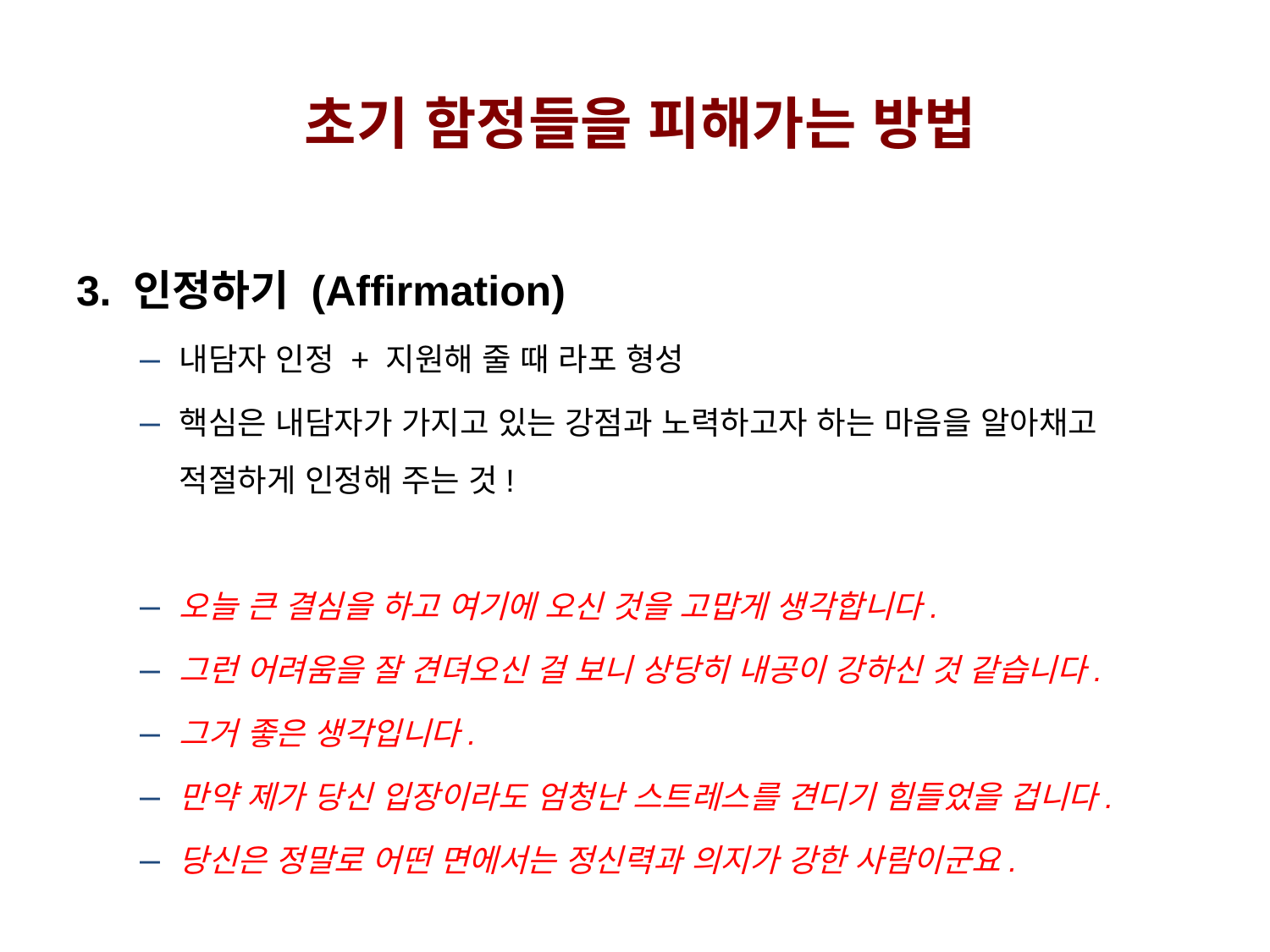

초기 함정들을 피해가는 방법
3. 인정하기 (Affirmation)
내담자 인정 + 지원해 줄 때 라포 형성
핵심은 내담자가 가지고 있는 강점과 노력하고자 하는 마음을 알아채고 적절하게 인정해 주는 것!

오늘 큰 결심을 하고 여기에 오신 것을 고맙게 생각합니다.
그런 어려움을 잘 견뎌오신 걸 보니 상당히 내공이 강하신 것 같습니다.
그거 좋은 생각입니다.
만약 제가 당신 입장이라도 엄청난 스트레스를 견디기 힘들었을 겁니다.
당신은 정말로 어떤 면에서는 정신력과 의지가 강한 사람이군요.